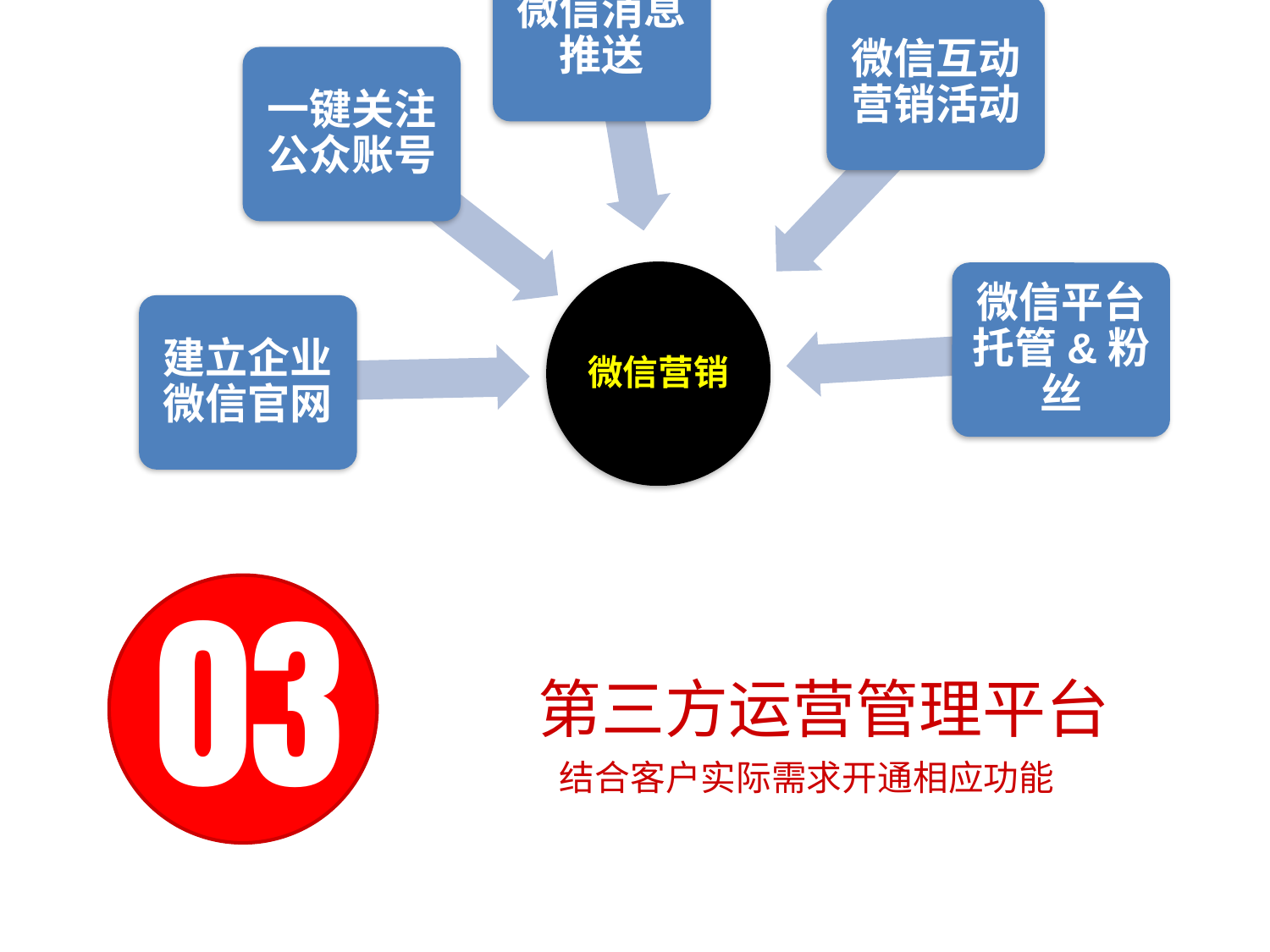

微信营销
建立企业微信官网
一键关注公众账号
微信消息推送
微信互动营销活动
微信平台托管&粉丝

03
第三方运营管理平台
结合客户实际需求开通相应功能